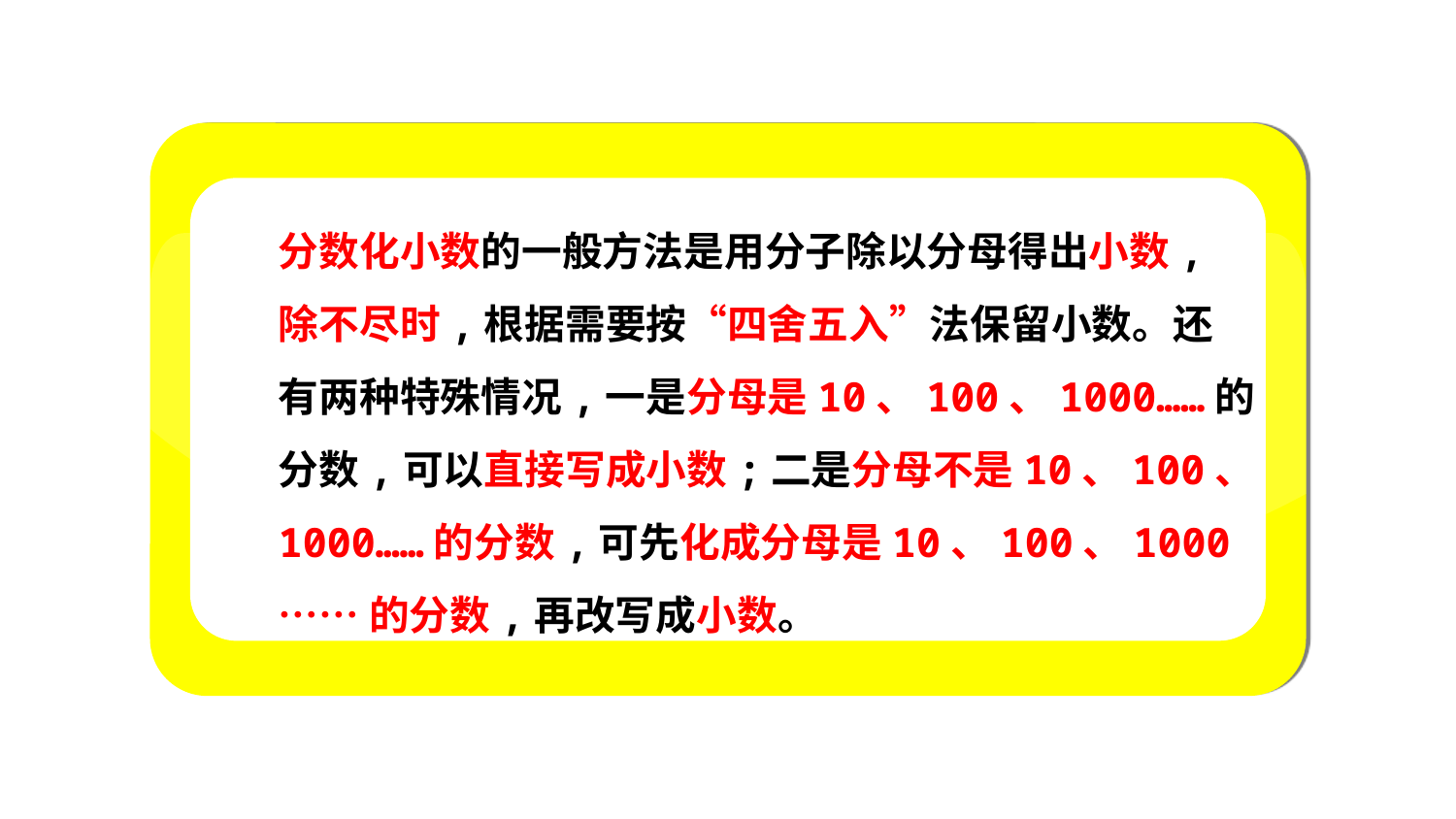

分数化小数的一般方法是用分子除以分母得出小数,
除不尽时,根据需要按“四舍五入”法保留小数。还
有两种特殊情况,一是分母是10、100、1000……的
分数,可以直接写成小数;二是分母不是10、100、
1000……的分数,可先化成分母是10、100、1000
……的分数,再改写成小数。